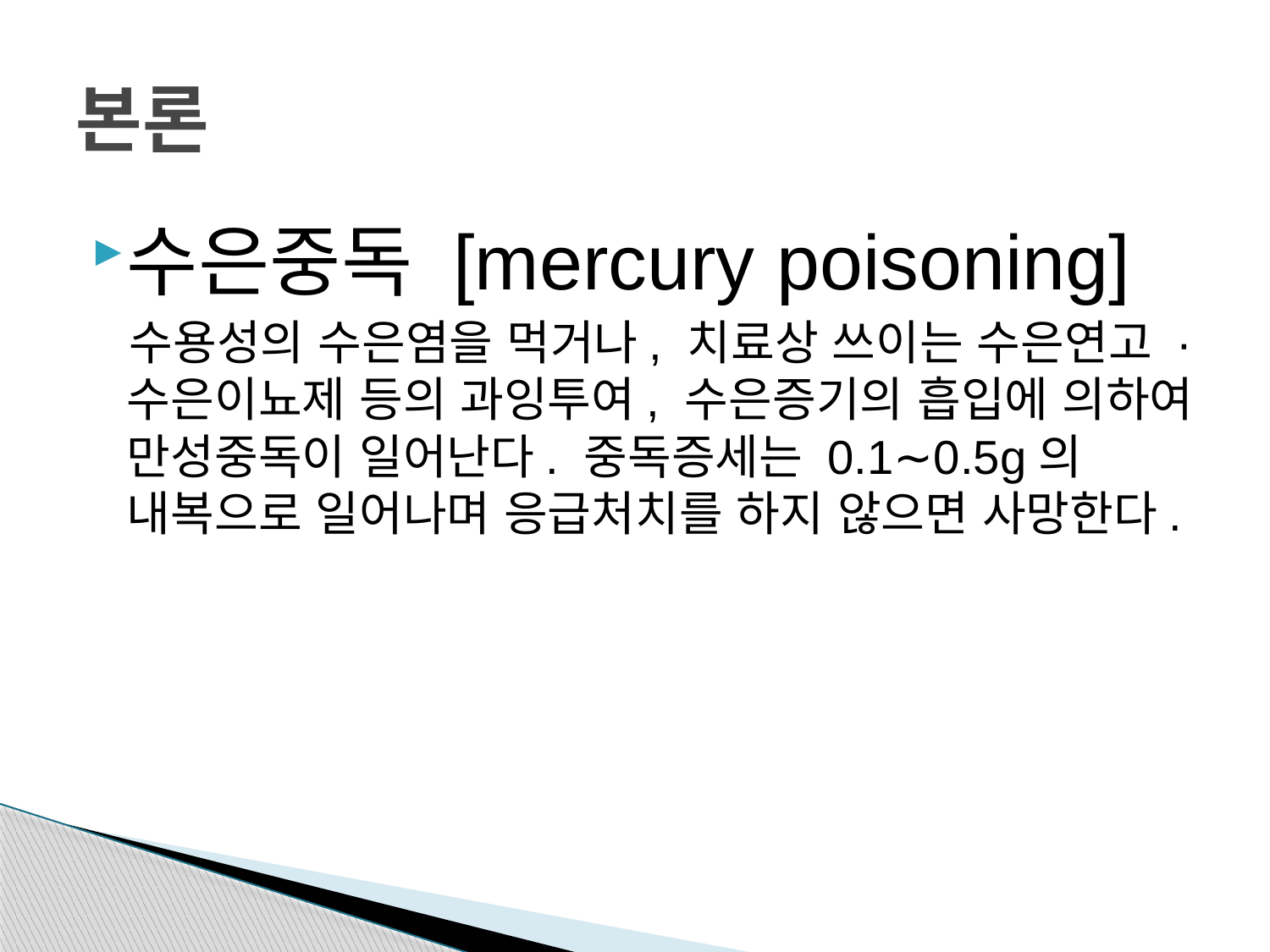

# 본론
수은중독 [mercury poisoning]
  수용성의 수은염을 먹거나, 치료상 쓰이는 수은연고 ·수은이뇨제 등의 과잉투여, 수은증기의 흡입에 의하여 만성중독이 일어난다. 중독증세는 0.1∼0.5g의 내복으로 일어나며 응급처치를 하지 않으면 사망한다.